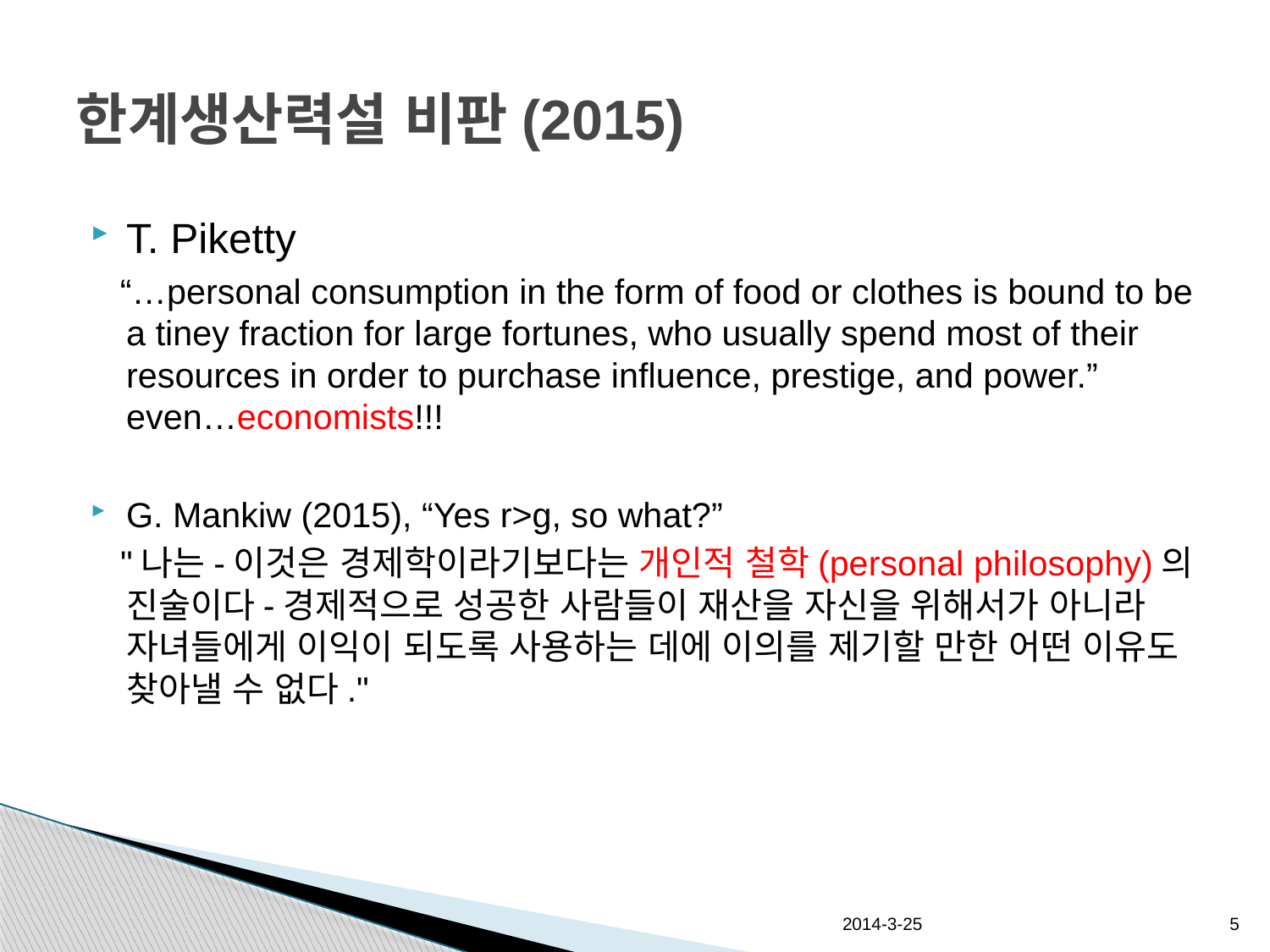

# 한계생산력설 비판(2015)
T. Piketty
   “…personal consumption in the form of food or clothes is bound to be a tiney fraction for large fortunes, who usually spend most of their resources in order to purchase influence, prestige, and power.” even…economists!!!

G. Mankiw (2015), “Yes r>g, so what?”
   "나는-이것은 경제학이라기보다는 개인적 철학(personal philosophy)의 진술이다-경제적으로 성공한 사람들이 재산을 자신을 위해서가 아니라 자녀들에게 이익이 되도록 사용하는 데에 이의를 제기할 만한 어떤 이유도 찾아낼 수 없다."

2014-3-25
5